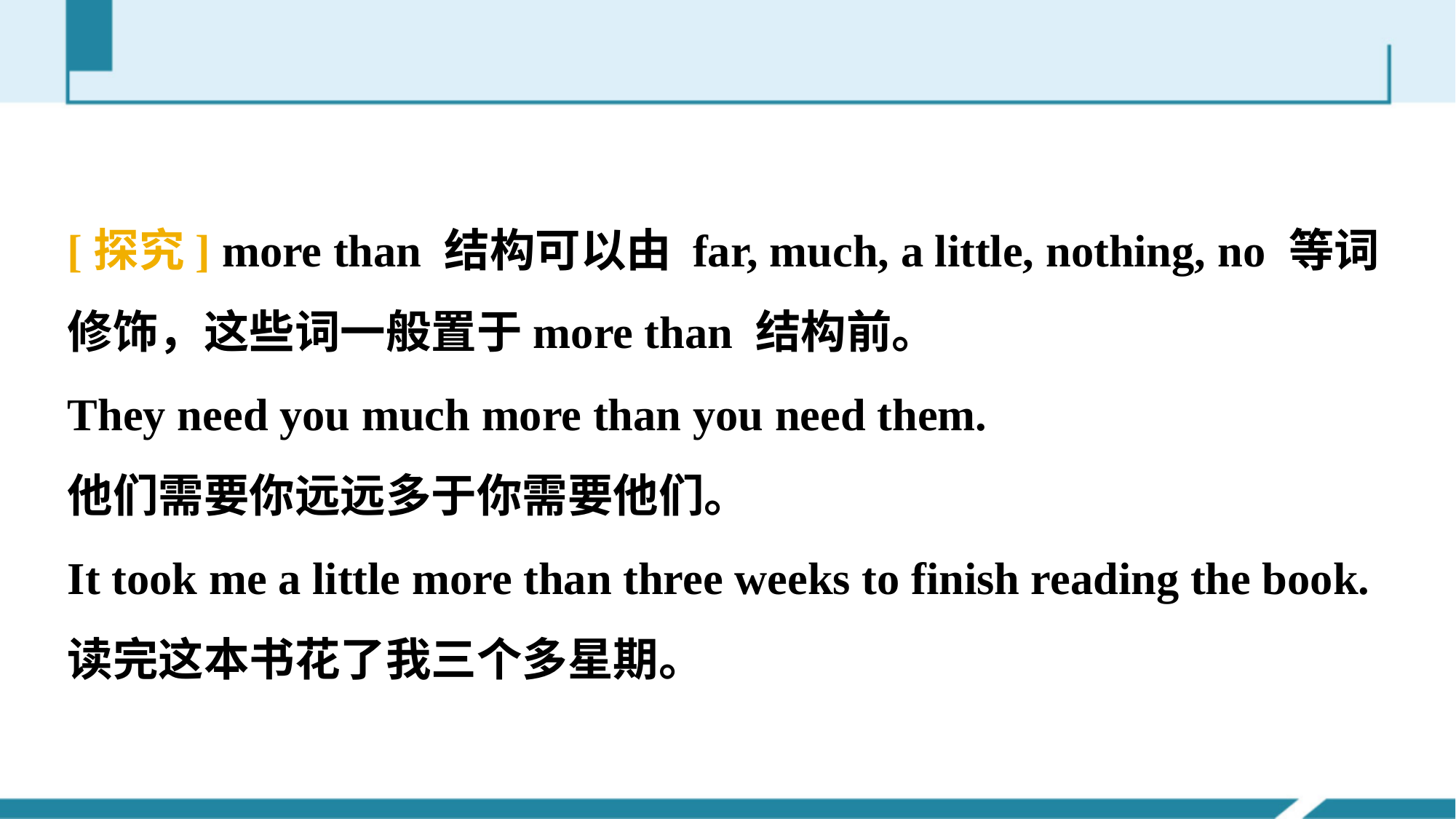

[探究] more than 结构可以由 far, much, a little, nothing, no 等词修饰，这些词一般置于more than 结构前。
They need you much more than you need them.
他们需要你远远多于你需要他们。
It took me a little more than three weeks to finish reading the book.
读完这本书花了我三个多星期。